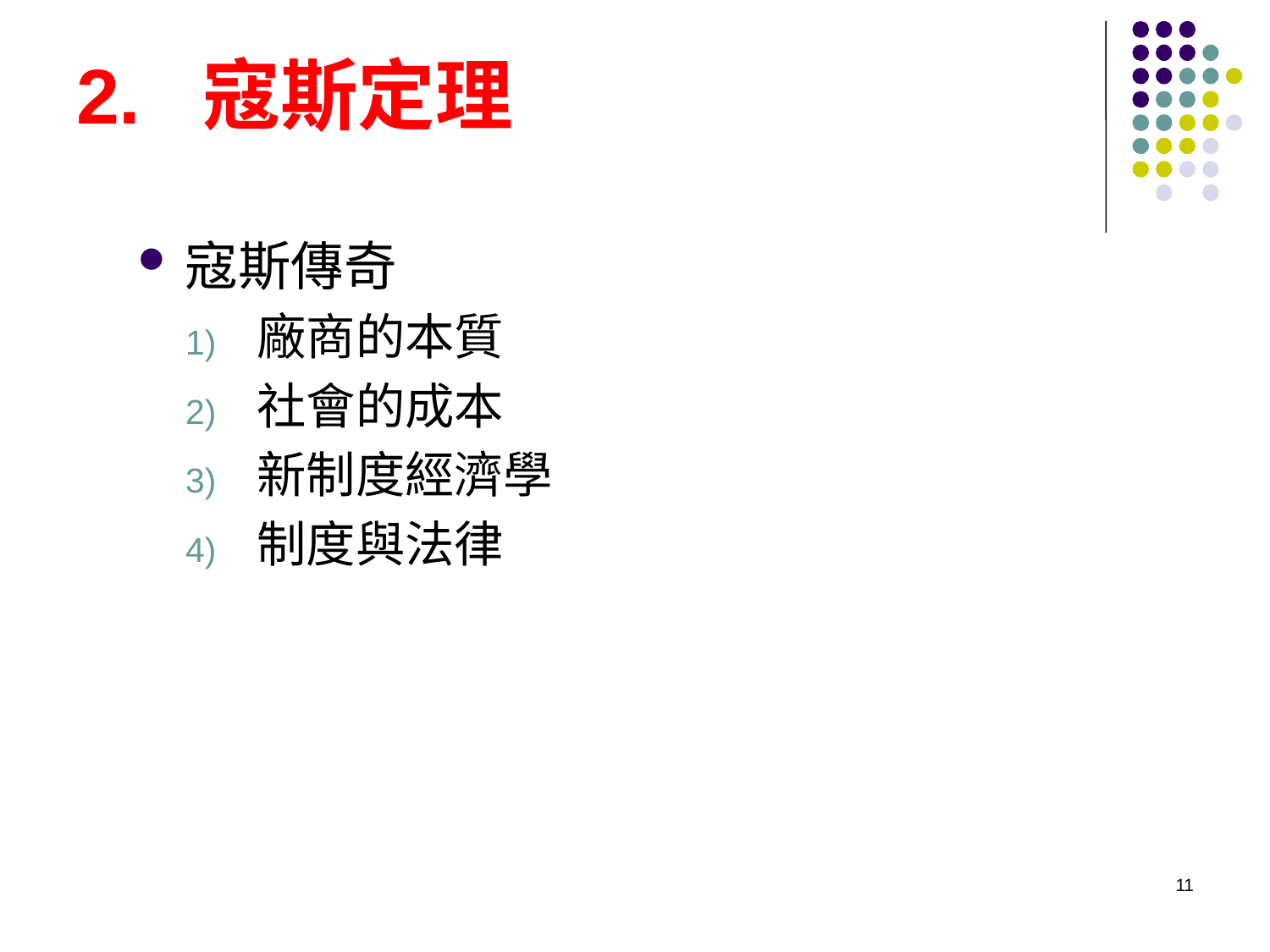

# 2.  寇斯定理
寇斯傳奇
廠商的本質
社會的成本
新制度經濟學
制度與法律
11